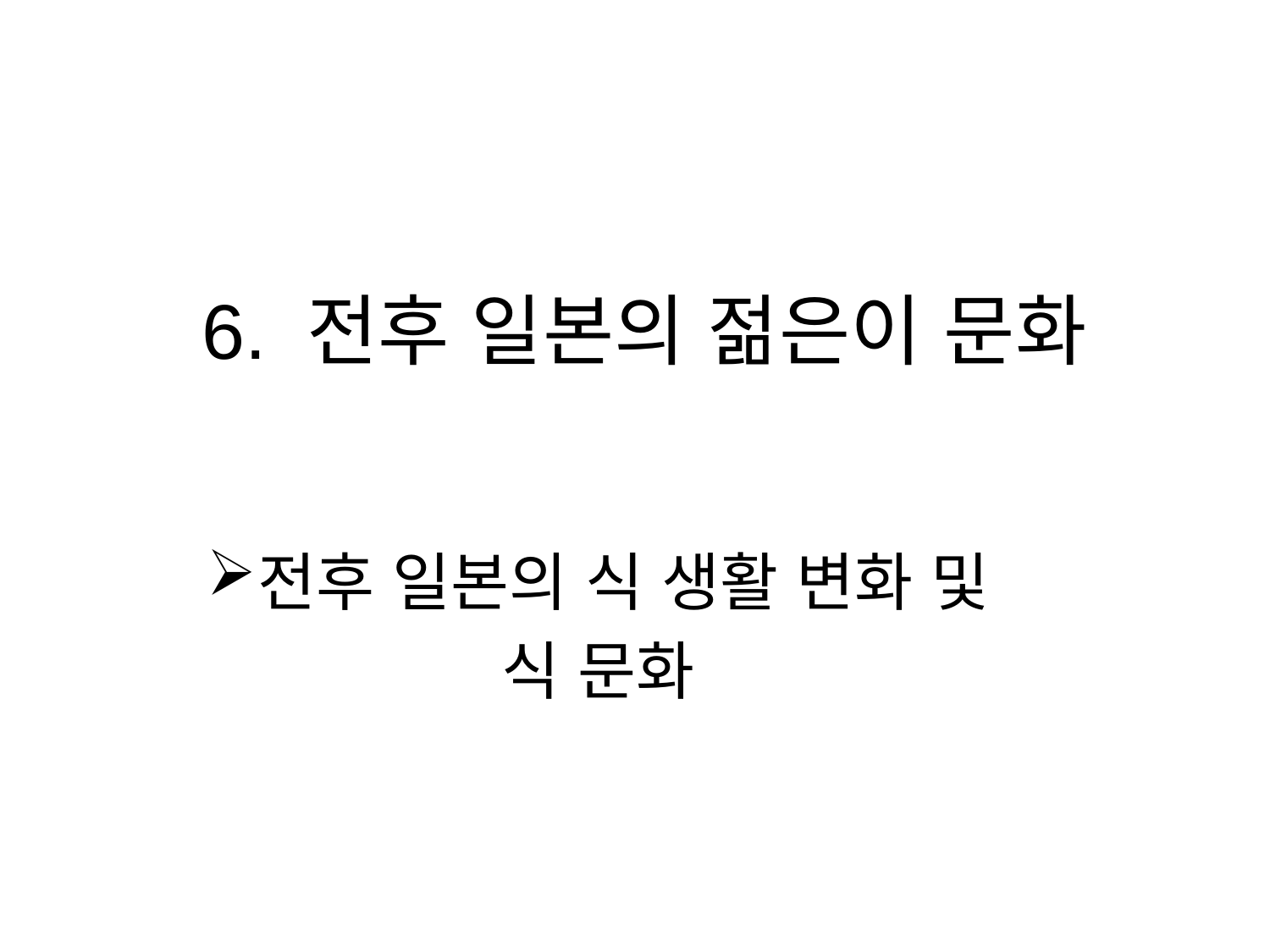

# 6. 전후 일본의 젊은이 문화
전후 일본의 식 생활 변화 및
식 문화